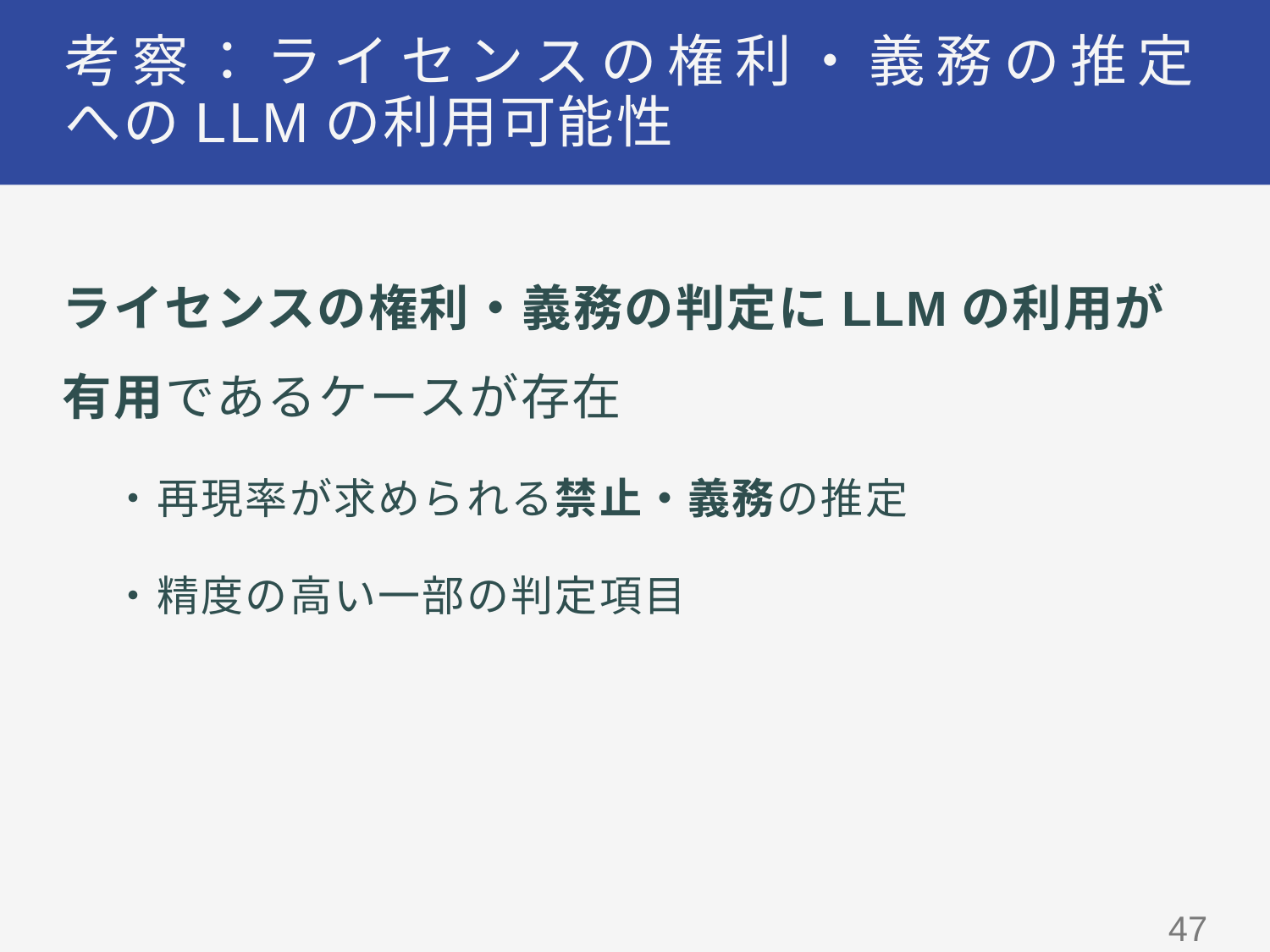

# 考察：ライセンスの権利・義務の推定 へのLLMの利用可能性
ライセンスの権利・義務の判定にLLMの利用が
有用であるケースが存在
・再現率が求められる禁止・義務の推定
・精度の高い一部の判定項目
47